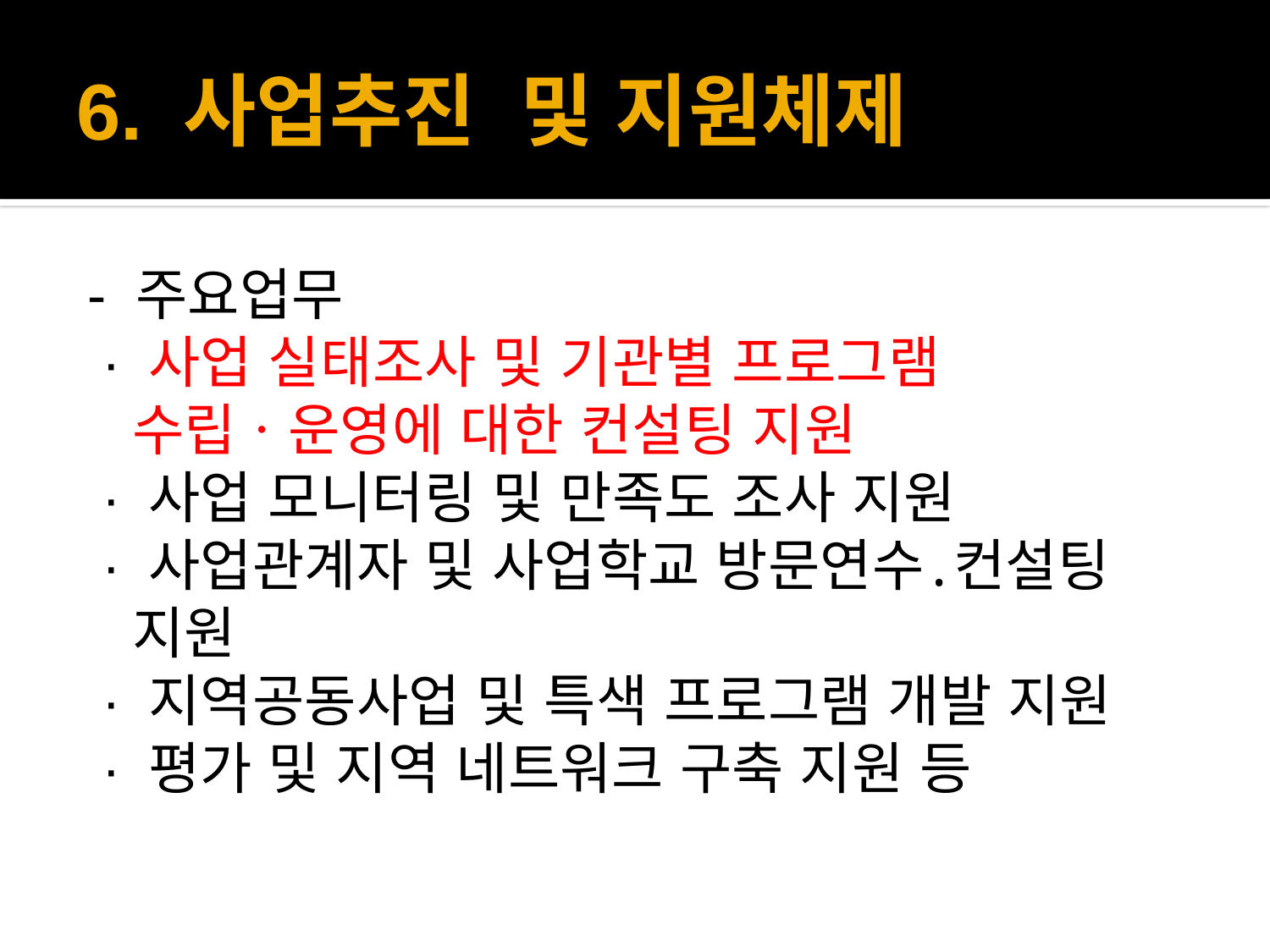

# 6. 사업추진  및 지원체제
- 주요업무
 ∙ 사업 실태조사 및 기관별 프로그램 수립ㆍ운영에 대한 컨설팅 지원
 ∙ 사업 모니터링 및 만족도 조사 지원
 ∙ 사업관계자 및 사업학교 방문연수․컨설팅 지원
 ∙ 지역공동사업 및 특색 프로그램 개발 지원
 ∙ 평가 및 지역 네트워크 구축 지원 등